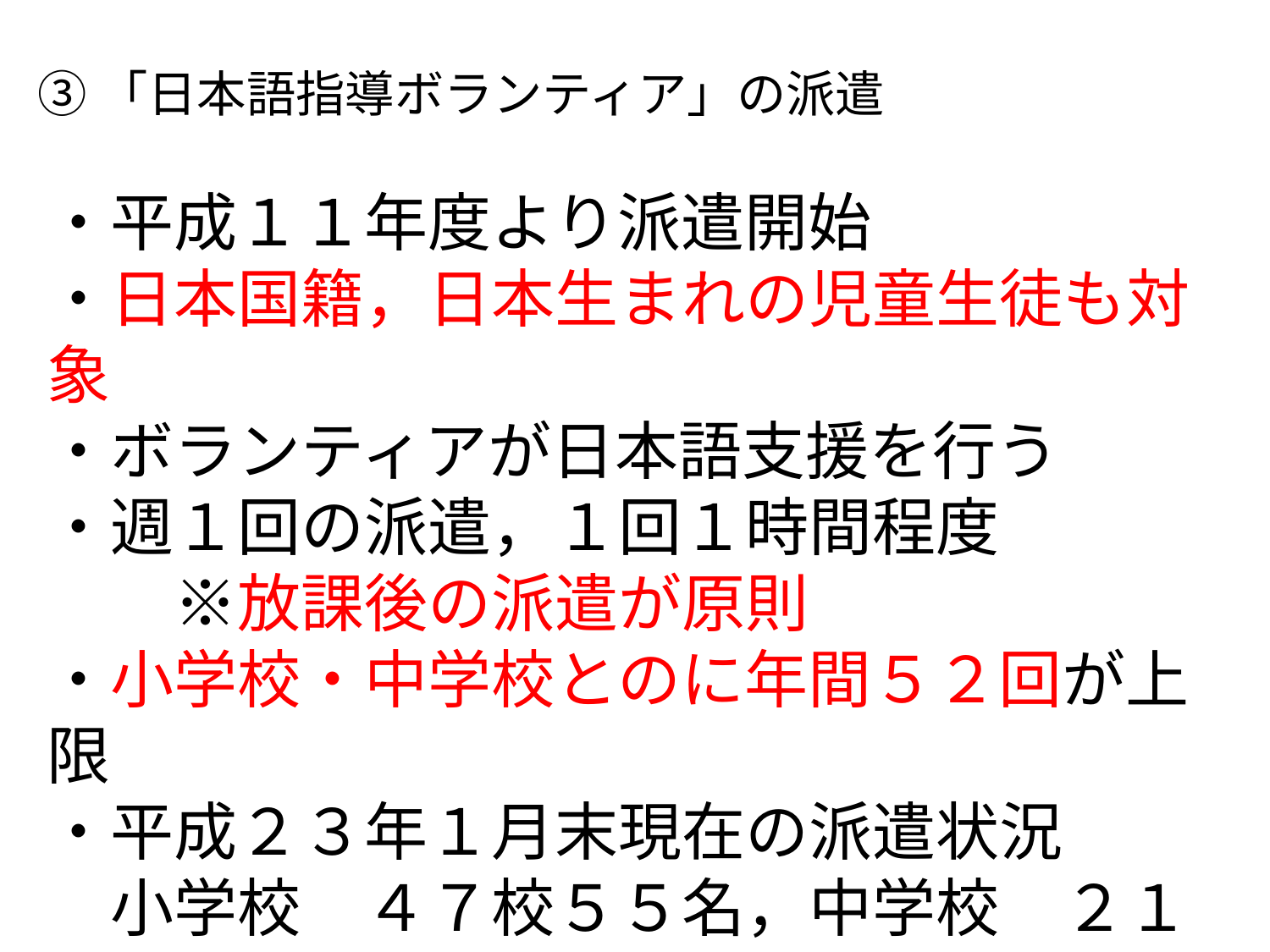

③「日本語指導ボランティア」の派遣
・平成１１年度より派遣開始
・日本国籍，日本生まれの児童生徒も対象
・ボランティアが日本語支援を行う
・週１回の派遣，１回１時間程度
　　※放課後の派遣が原則
・小学校・中学校とのに年間５２回が上限
・平成２３年１月末現在の派遣状況
　小学校　４７校５５名，中学校　２１校４５名